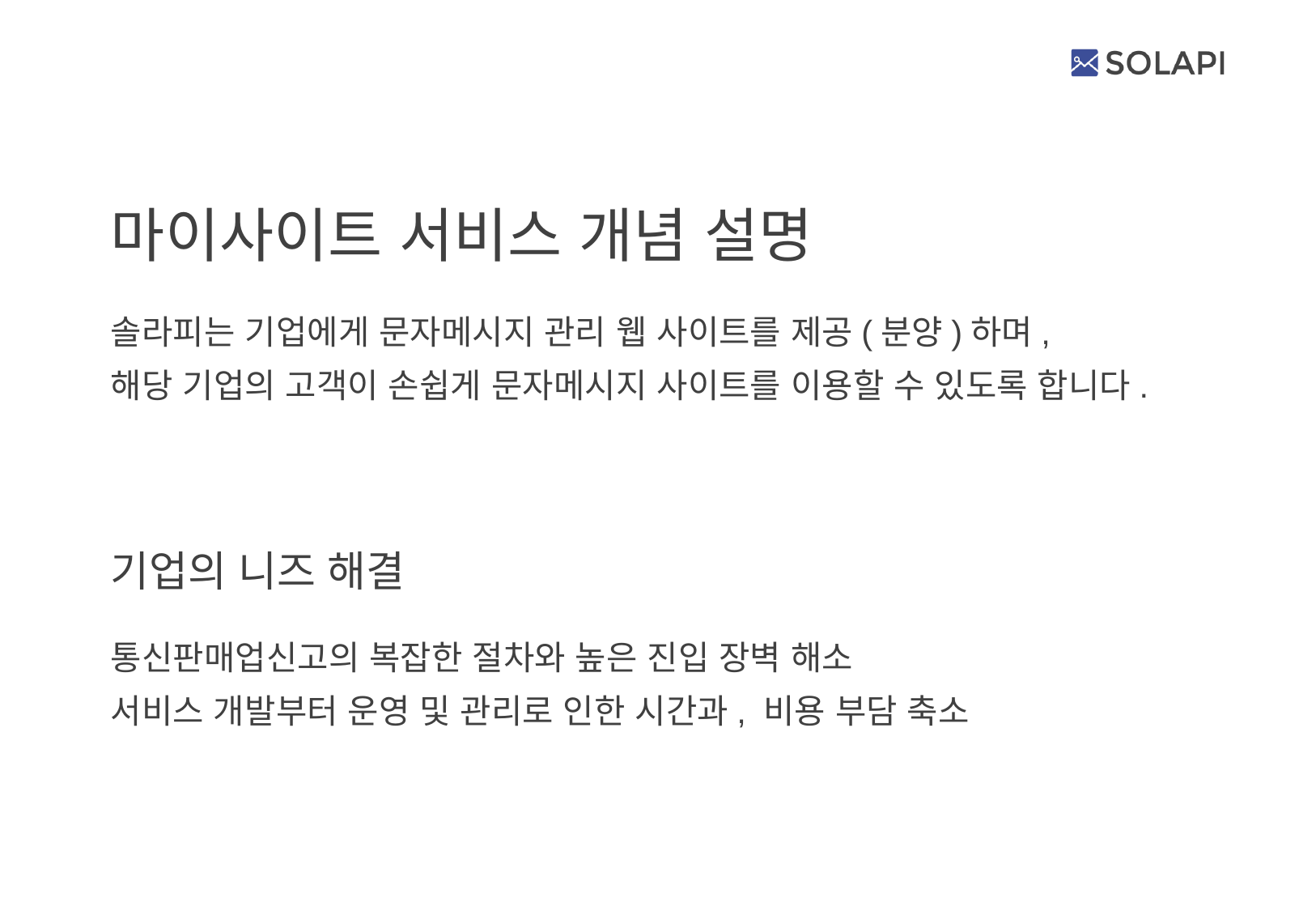

# 마이사이트 서비스 개념 설명
솔라피는 기업에게 문자메시지 관리 웹 사이트를 제공(분양)하며,
해당 기업의 고객이 손쉽게 문자메시지 사이트를 이용할 수 있도록 합니다.

기업의 니즈 해결
통신판매업신고의 복잡한 절차와 높은 진입 장벽 해소
서비스 개발부터 운영 및 관리로 인한 시간과, 비용 부담 축소